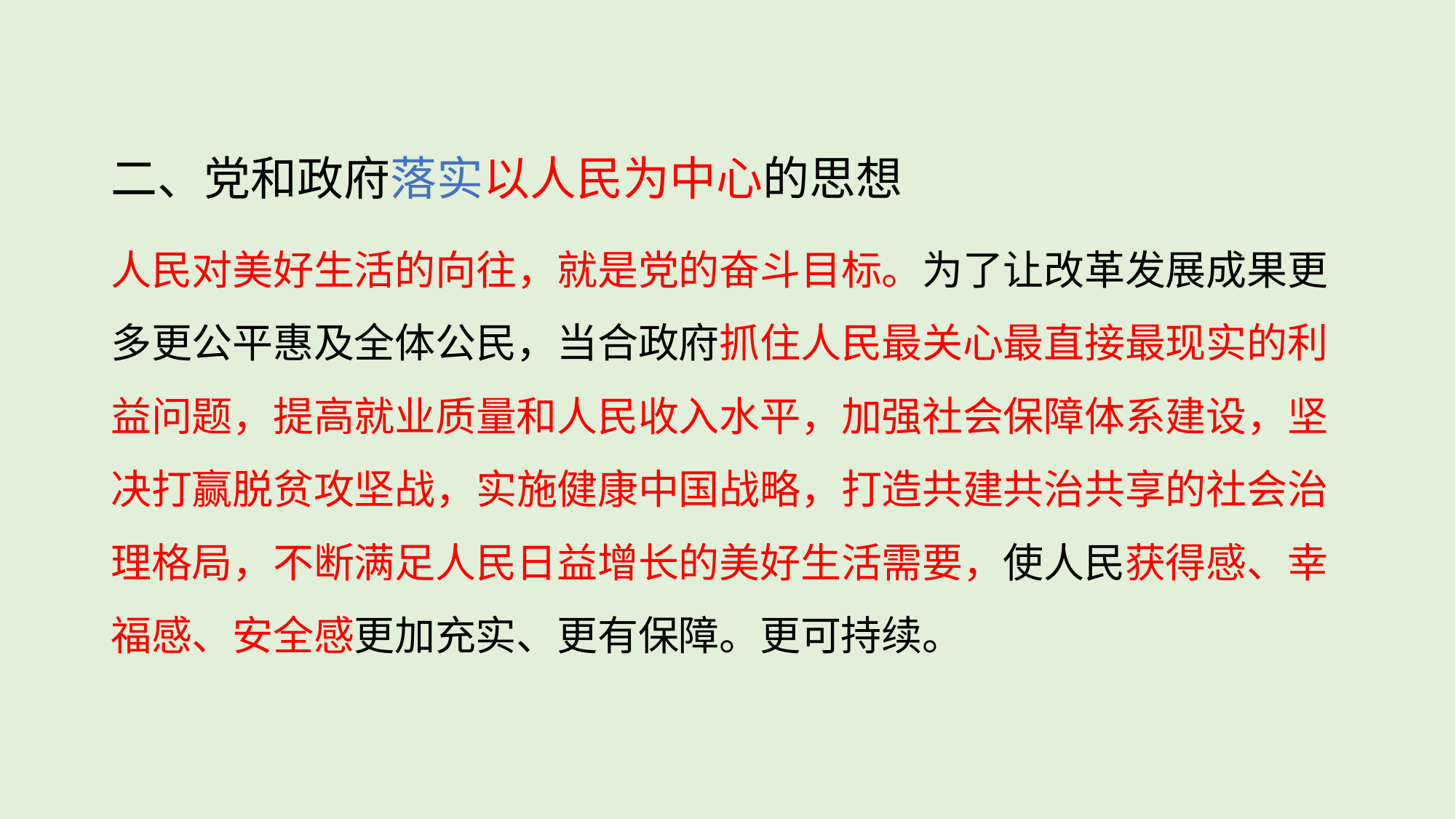

二、党和政府落实以人民为中心的思想
人民对美好生活的向往，就是党的奋斗目标。为了让改革发展成果更多更公平惠及全体公民，当合政府抓住人民最关心最直接最现实的利益问题，提高就业质量和人民收入水平，加强社会保障体系建设，坚决打赢脱贫攻坚战，实施健康中国战略，打造共建共治共享的社会治理格局，不断满足人民日益增长的美好生活需要，使人民获得感、幸福感、安全感更加充实、更有保障。更可持续。